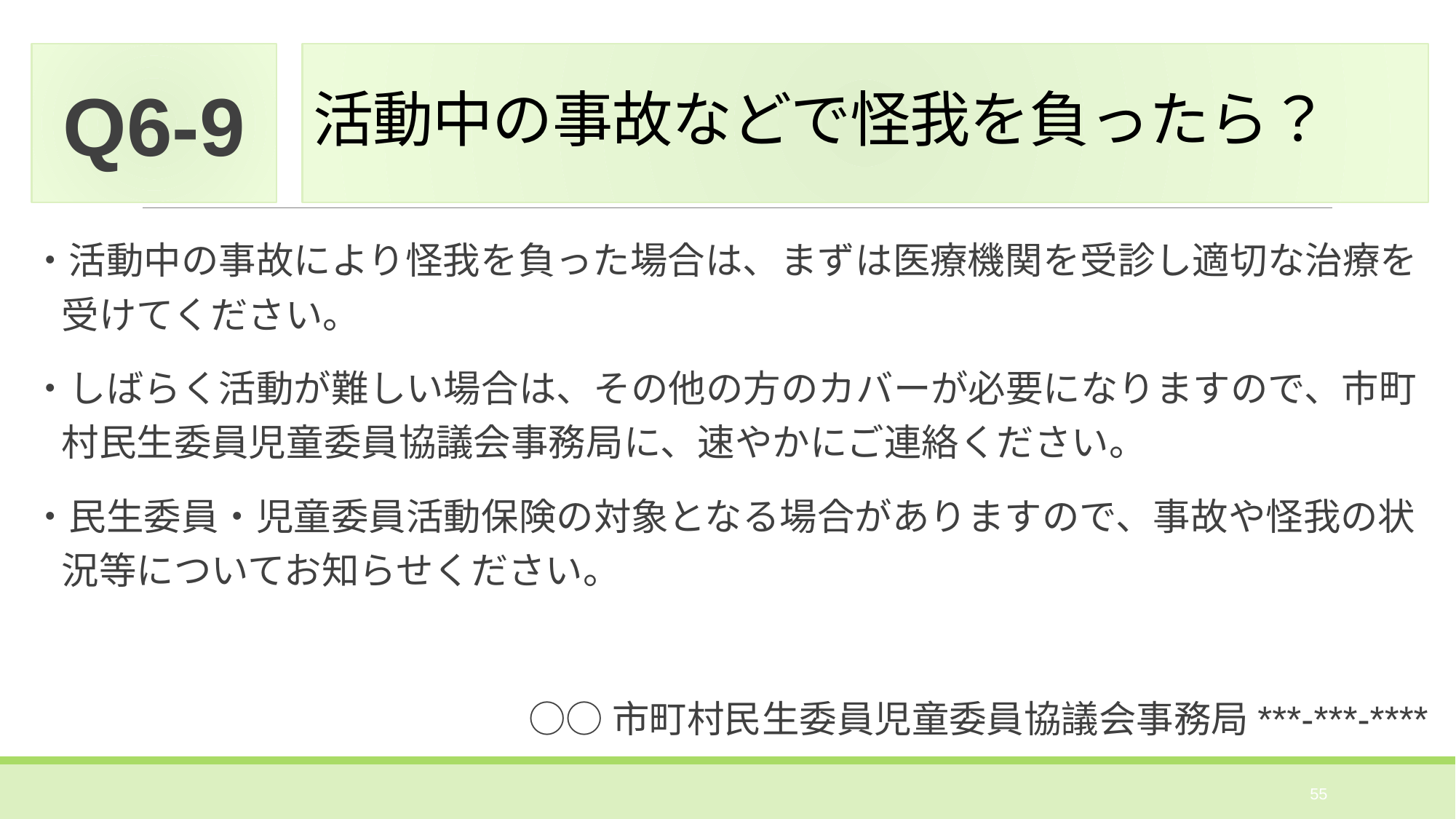

Q6-9
# 活動中の事故などで怪我を負ったら？
・活動中の事故により怪我を負った場合は、まずは医療機関を受診し適切な治療を受けてください。
・しばらく活動が難しい場合は、その他の方のカバーが必要になりますので、市町村民生委員児童委員協議会事務局に、速やかにご連絡ください。
・民生委員・児童委員活動保険の対象となる場合がありますので、事故や怪我の状況等についてお知らせください。

○○市町村民生委員児童委員協議会事務局***-***-****
55